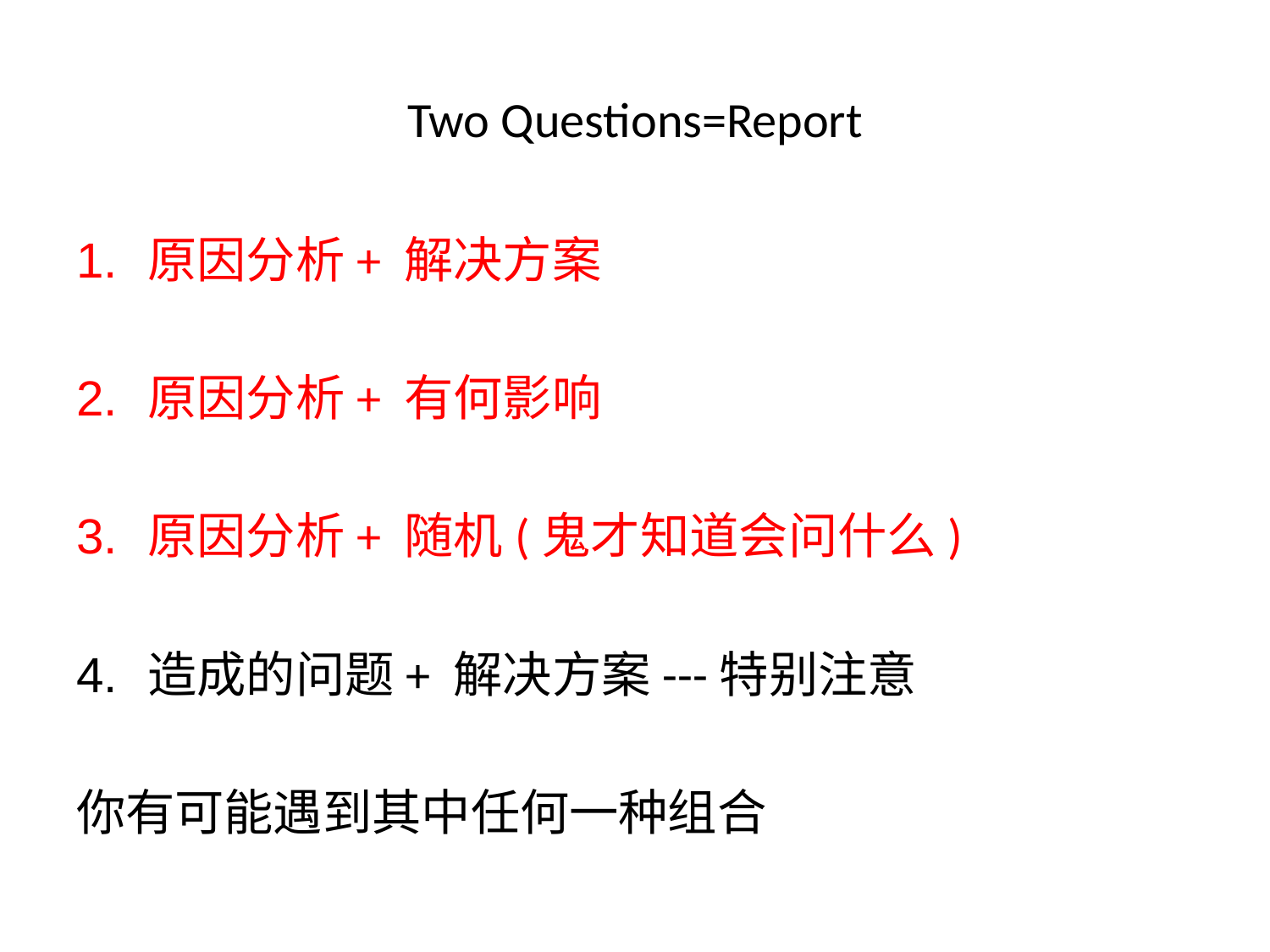

# Two Questions=Report
原因分析+ 解决方案

原因分析+ 有何影响

原因分析+ 随机(鬼才知道会问什么)

造成的问题+ 解决方案---特别注意

你有可能遇到其中任何一种组合